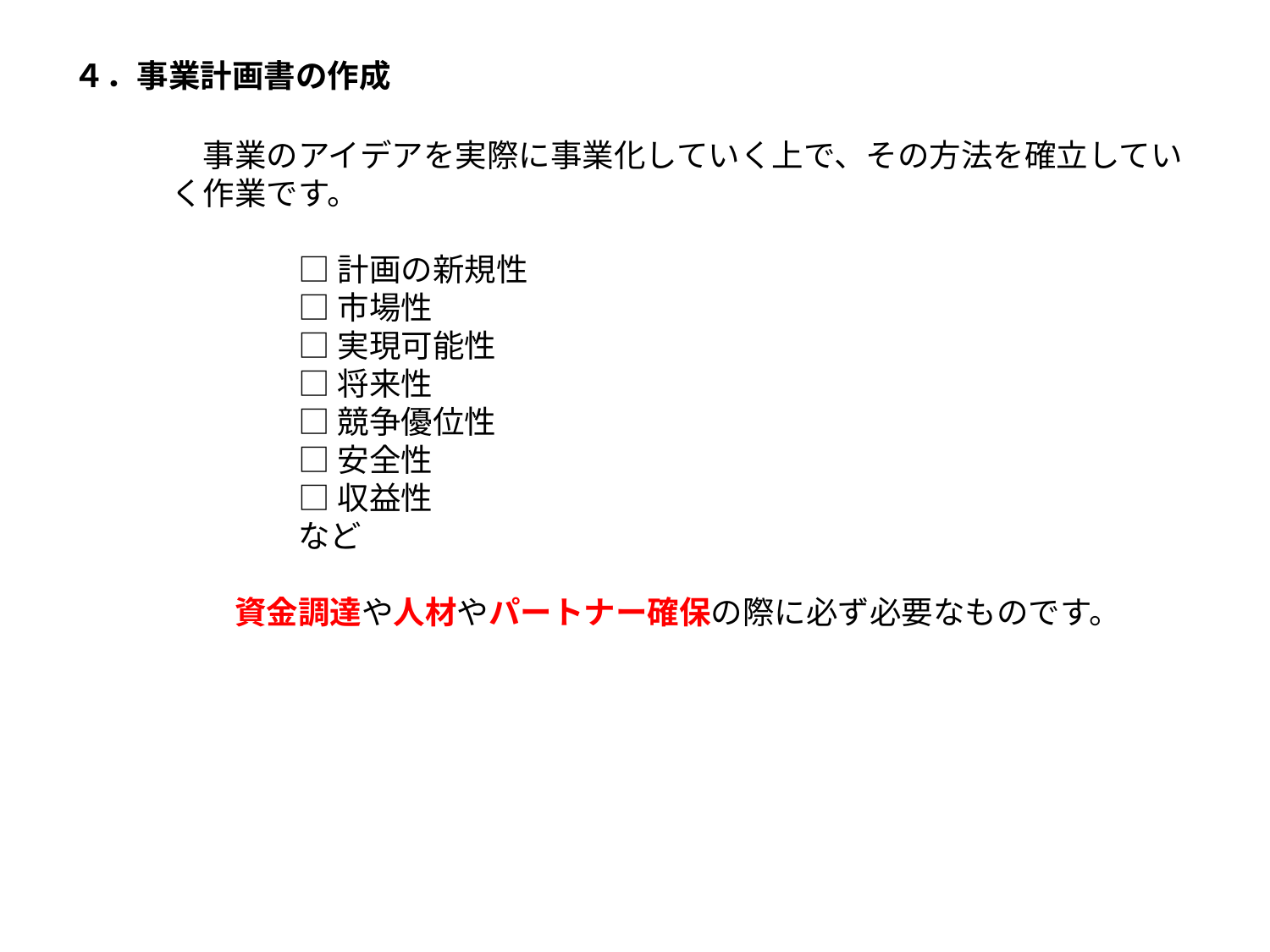

４．事業計画書の作成
　事業のアイデアを実際に事業化していく上で、その方法を確立していく作業です。

	□計画の新規性
	□市場性
	□実現可能性
	□将来性
	□競争優位性
	□安全性
	□収益性
	など

　　資金調達や人材やパートナー確保の際に必ず必要なものです。